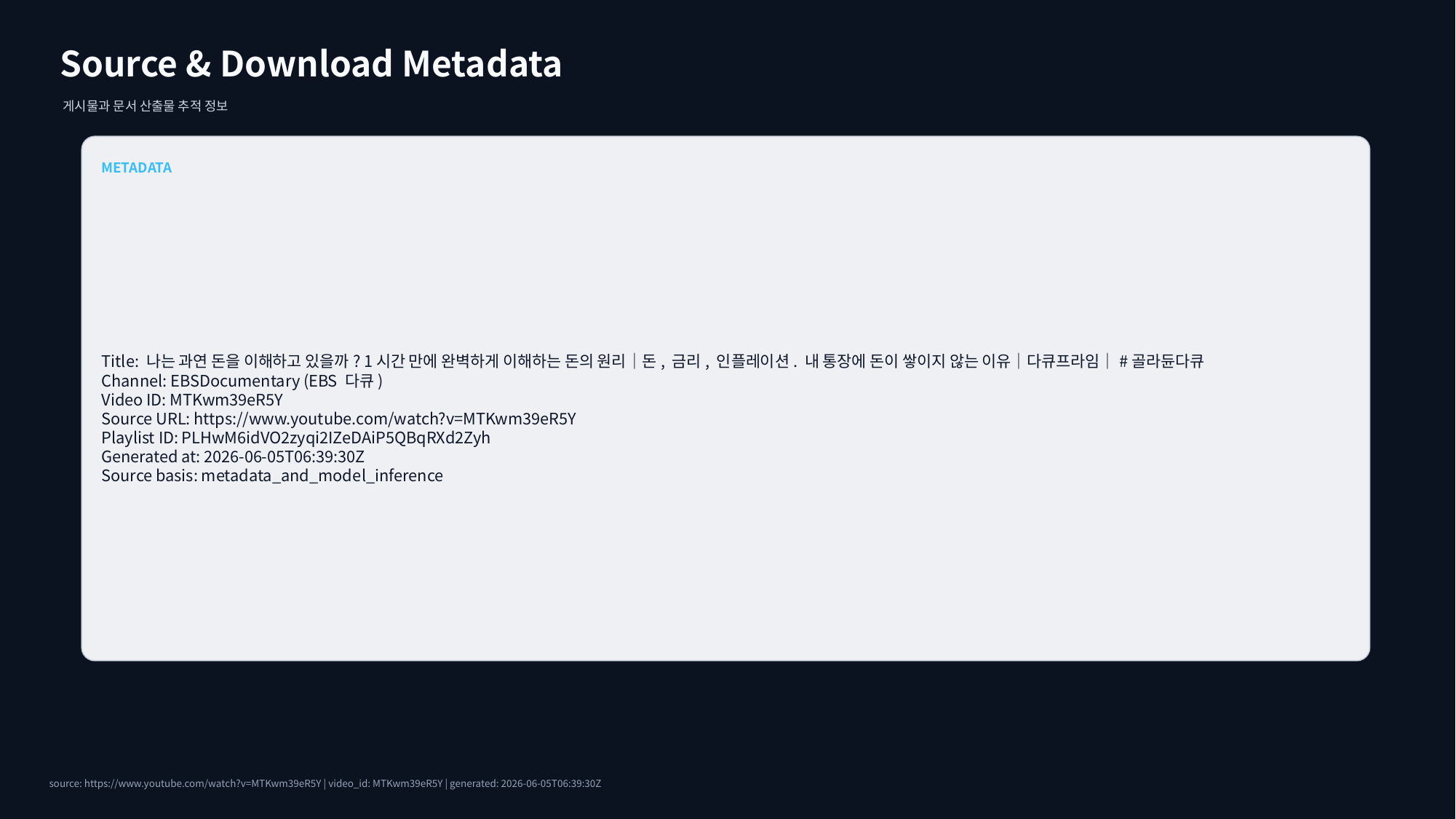

Source & Download Metadata
게시물과 문서 산출물 추적 정보

METADATA
Title: 나는 과연 돈을 이해하고 있을까? 1시간 만에 완벽하게 이해하는 돈의 원리｜돈, 금리, 인플레이션. 내 통장에 돈이 쌓이지 않는 이유｜다큐프라임｜#골라듄다큐
Channel: EBSDocumentary (EBS 다큐)
Video ID: MTKwm39eR5Y
Source URL: https://www.youtube.com/watch?v=MTKwm39eR5Y
Playlist ID: PLHwM6idVO2zyqi2IZeDAiP5QBqRXd2Zyh
Generated at: 2026-06-05T06:39:30Z
Source basis: metadata_and_model_inference
source: https://www.youtube.com/watch?v=MTKwm39eR5Y | video_id: MTKwm39eR5Y | generated: 2026-06-05T06:39:30Z